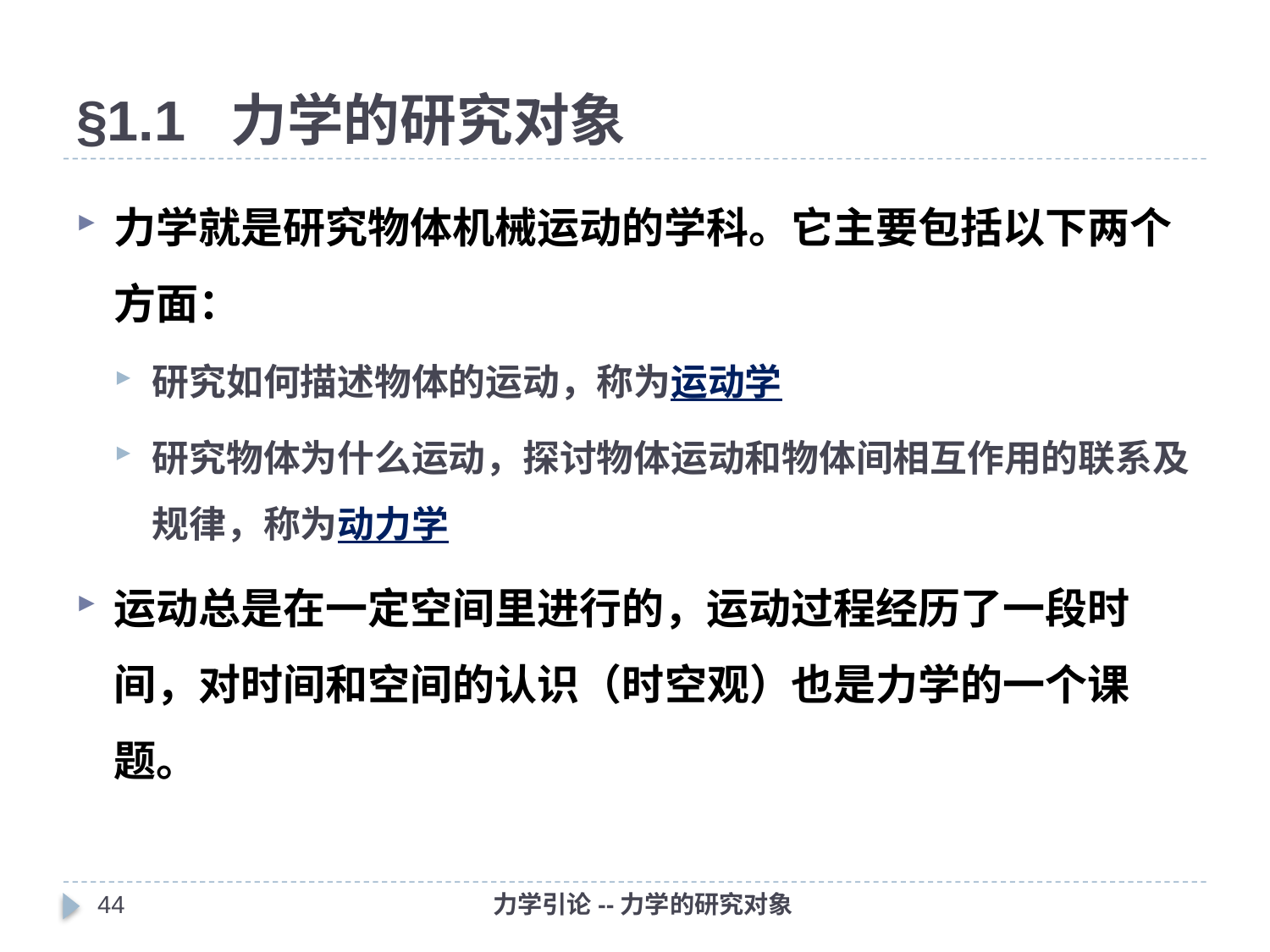

# §1.1  力学的研究对象
力学就是研究物体机械运动的学科。它主要包括以下两个方面：
研究如何描述物体的运动，称为运动学
研究物体为什么运动，探讨物体运动和物体间相互作用的联系及规律，称为动力学
运动总是在一定空间里进行的，运动过程经历了一段时间，对时间和空间的认识（时空观）也是力学的一个课题。

44
力学引论--力学的研究对象